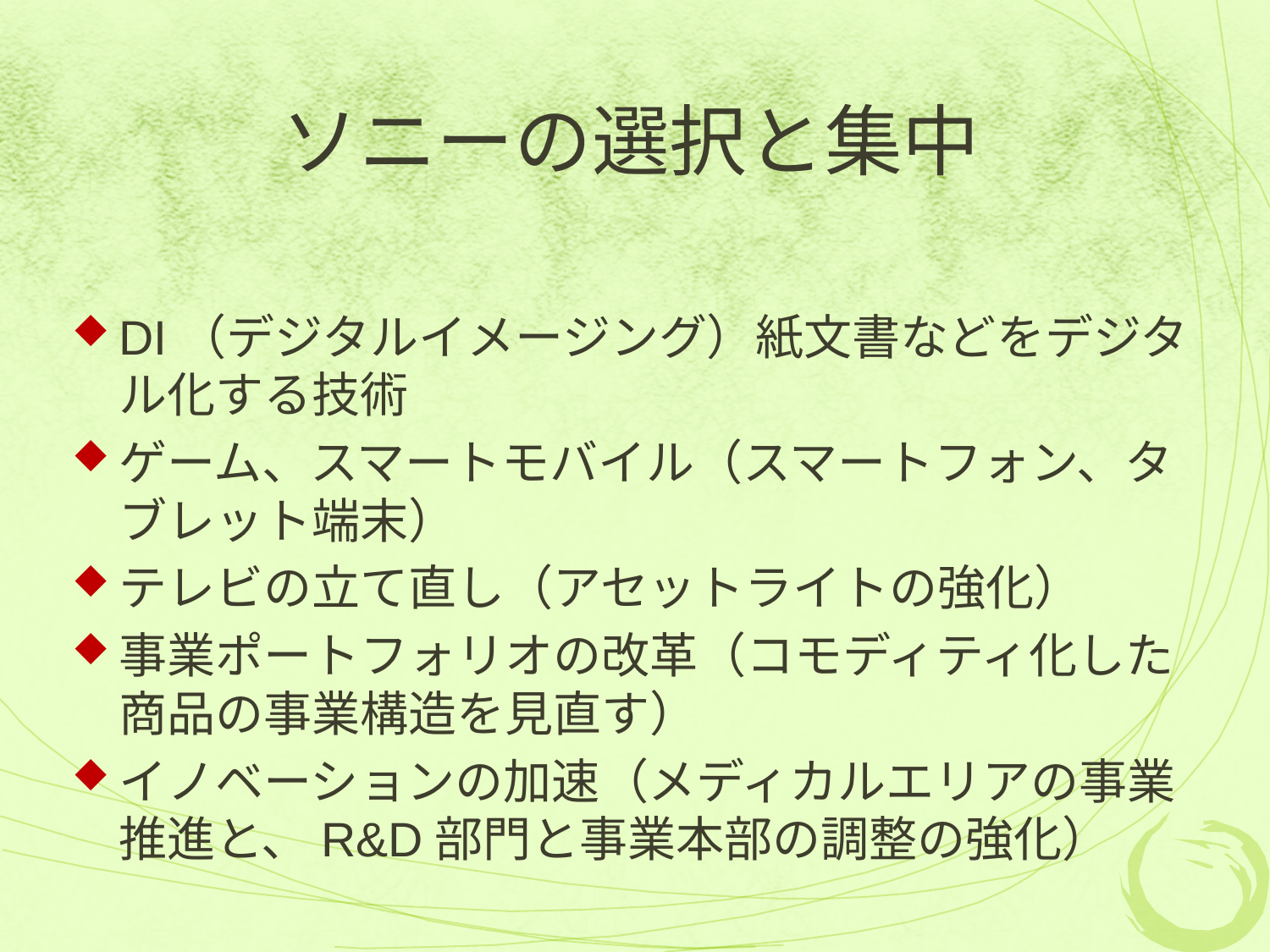

# ソニーの選択と集中

DI（デジタルイメージング）紙文書などをデジタル化する技術
ゲーム、スマートモバイル（スマートフォン、タブレット端末）
テレビの立て直し（アセットライトの強化）
事業ポートフォリオの改革（コモディティ化した商品の事業構造を見直す）
イノベーションの加速（メディカルエリアの事業推進と、R&D部門と事業本部の調整の強化）